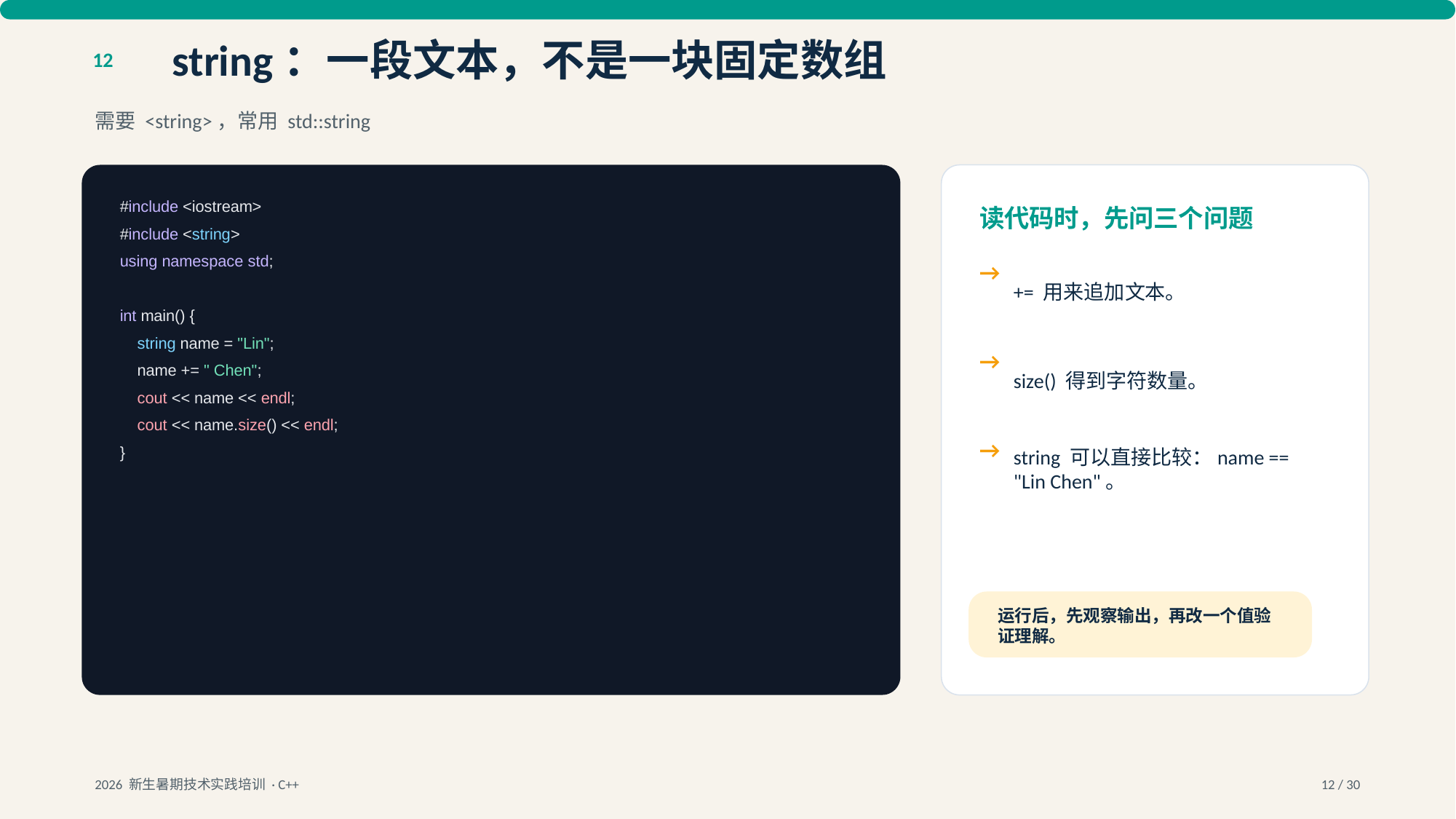

string：一段文本，不是一块固定数组
12
需要 <string>，常用 std::string

#include <iostream>
读代码时，先问三个问题
#include <string>
using namespace std;
→
+= 用来追加文本。

int main() {
    string name = "Lin";
→
size() 得到字符数量。
    name += " Chen";
    cout << name << endl;
    cout << name.size() << endl;
→
string 可以直接比较：name == "Lin Chen"。
}

运行后，先观察输出，再改一个值验证理解。
2026 新生暑期技术实践培训 · C++
12 / 30